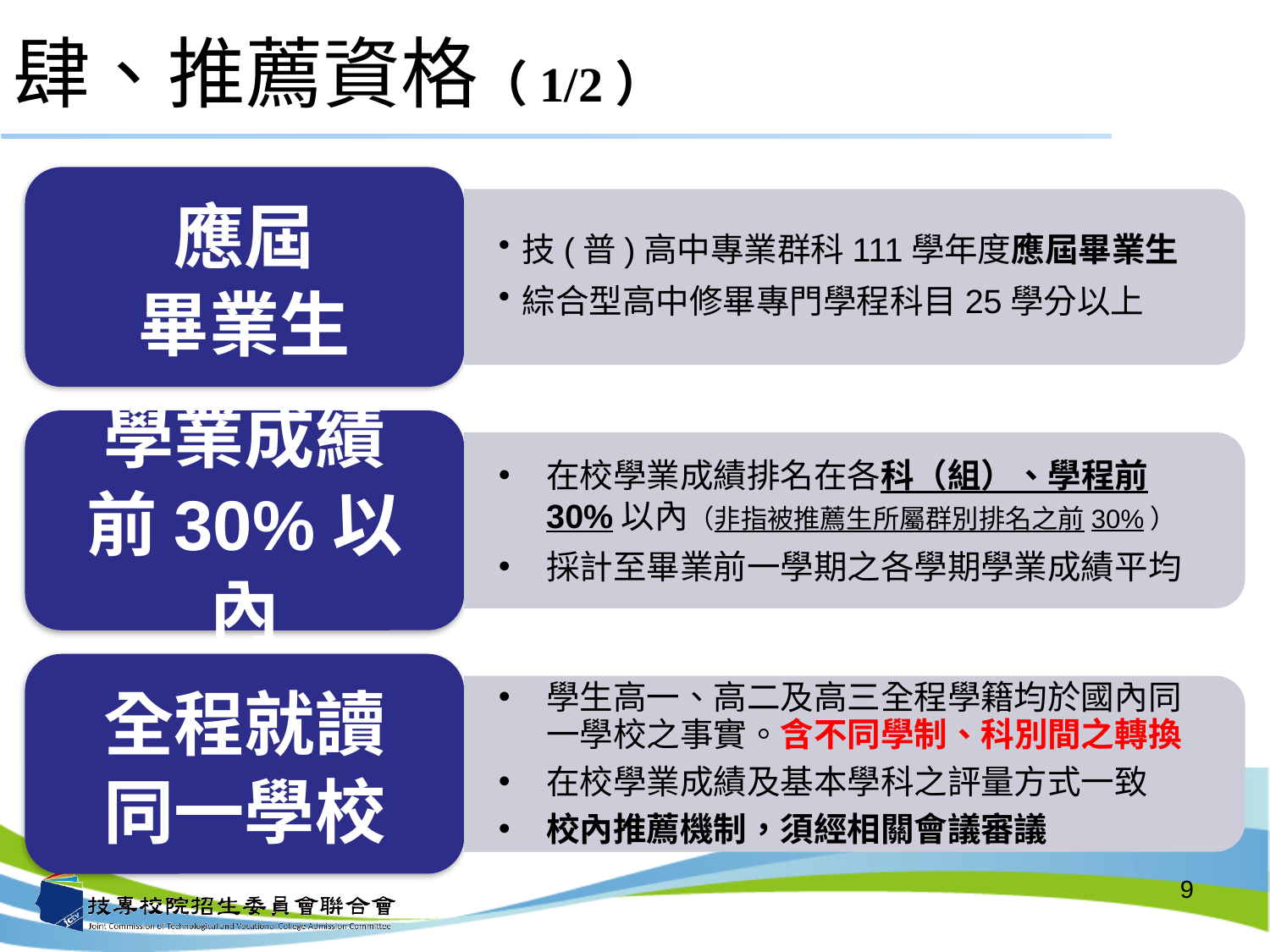

肆、推薦資格（1/2）

應屆
畢業生

技(普)高中專業群科111學年度應屆畢業生
綜合型高中修畢專門學程科目25學分以上

學業成績
前30%以內

在校學業成績排名在各科（組）、學程前30%以內（非指被推薦生所屬群別排名之前30%）
採計至畢業前一學期之各學期學業成績平均

全程就讀
同一學校

學生高一、高二及高三全程學籍均於國內同一學校之事實。含不同學制、科別間之轉換
在校學業成績及基本學科之評量方式一致
校內推薦機制，須經相關會議審議
9